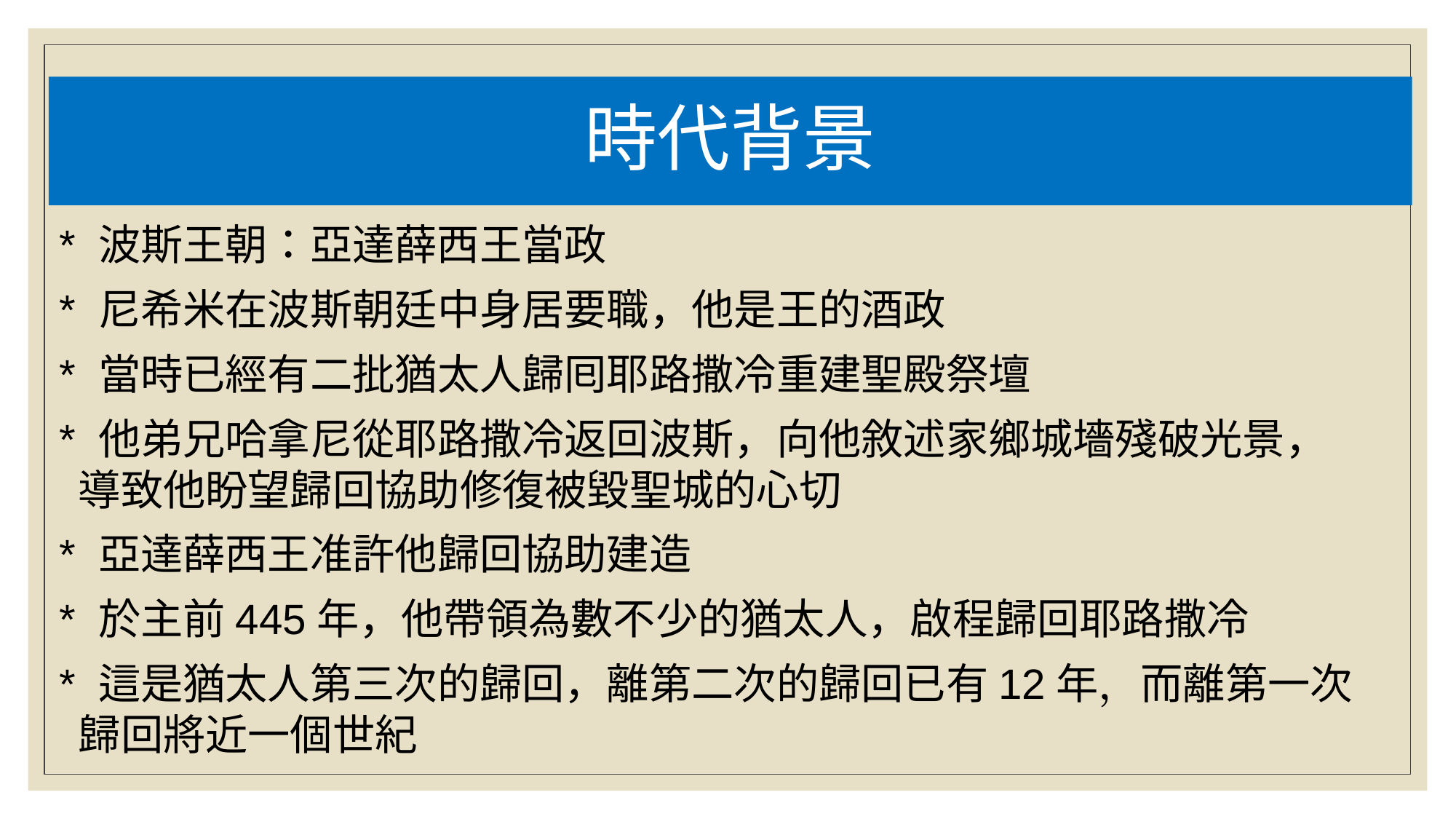

# 時代背景
* 波斯王朝：亞達薛西王當政
* 尼希米在波斯朝廷中身居要職，他是王的酒政
* 當時已經有二批猶太人歸囘耶路撒冷重建聖殿祭壇
* 他弟兄哈拿尼從耶路撒冷返回波斯，向他敘述家鄉城墻殘破光景，
  導致他盼望歸回協助修復被毀聖城的心切
* 亞達薛西王准許他歸回協助建造
* 於主前445年，他帶領為數不少的猶太人，啟程歸回耶路撒冷
* 這是猶太人第三次的歸回，離第二次的歸回已有12年，而離第一次
  歸回將近一個世紀